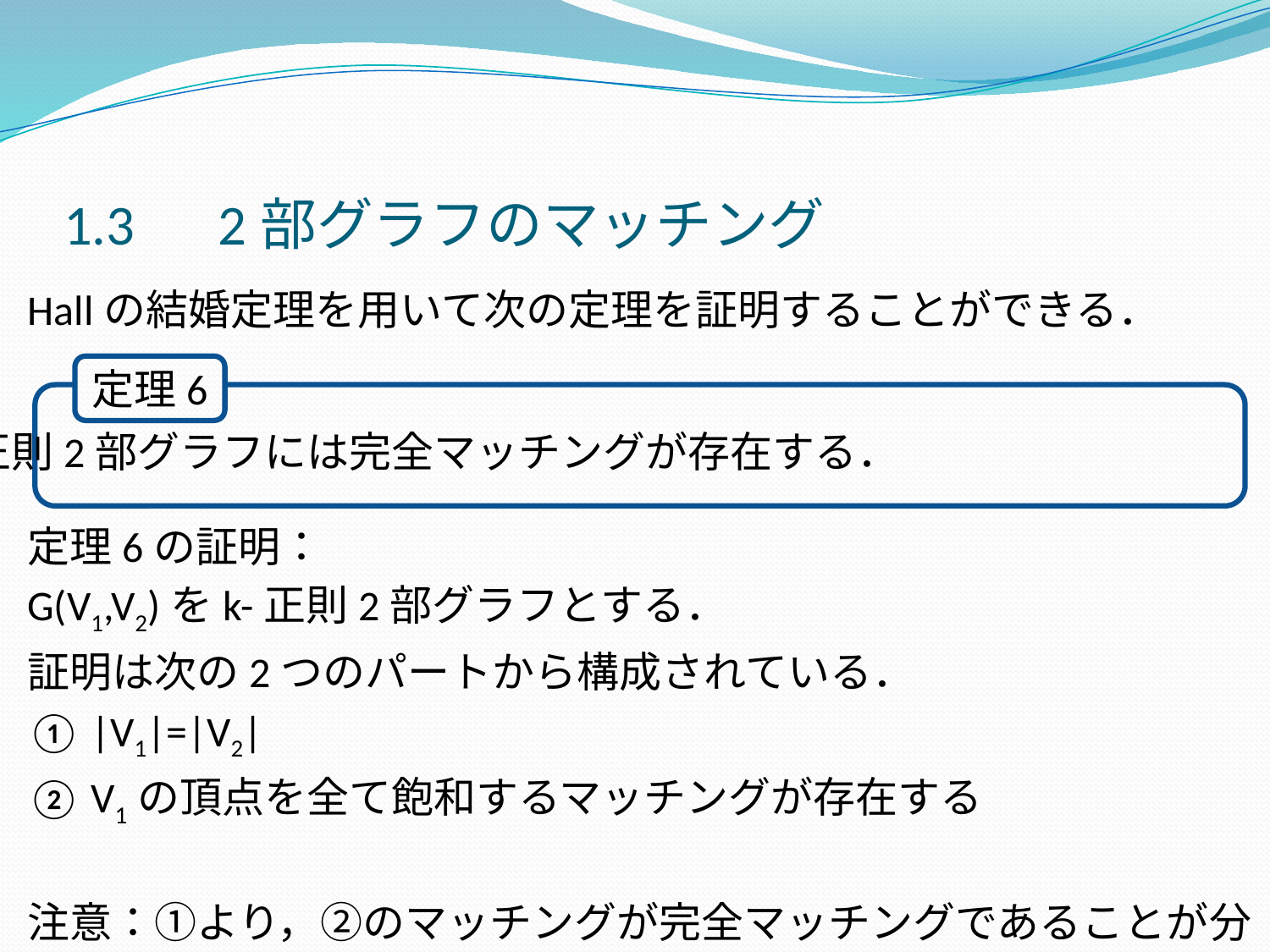

1.3　2部グラフのマッチング
Hallの結婚定理を用いて次の定理を証明することができる．

定理6の証明：
G(V1,V2)をk-正則2部グラフとする．
証明は次の2つのパートから構成されている．
|V1|=|V2|
V1の頂点を全て飽和するマッチングが存在する

注意：①より，②のマッチングが完全マッチングであることが分かる
定理6

正則2部グラフには完全マッチングが存在する．